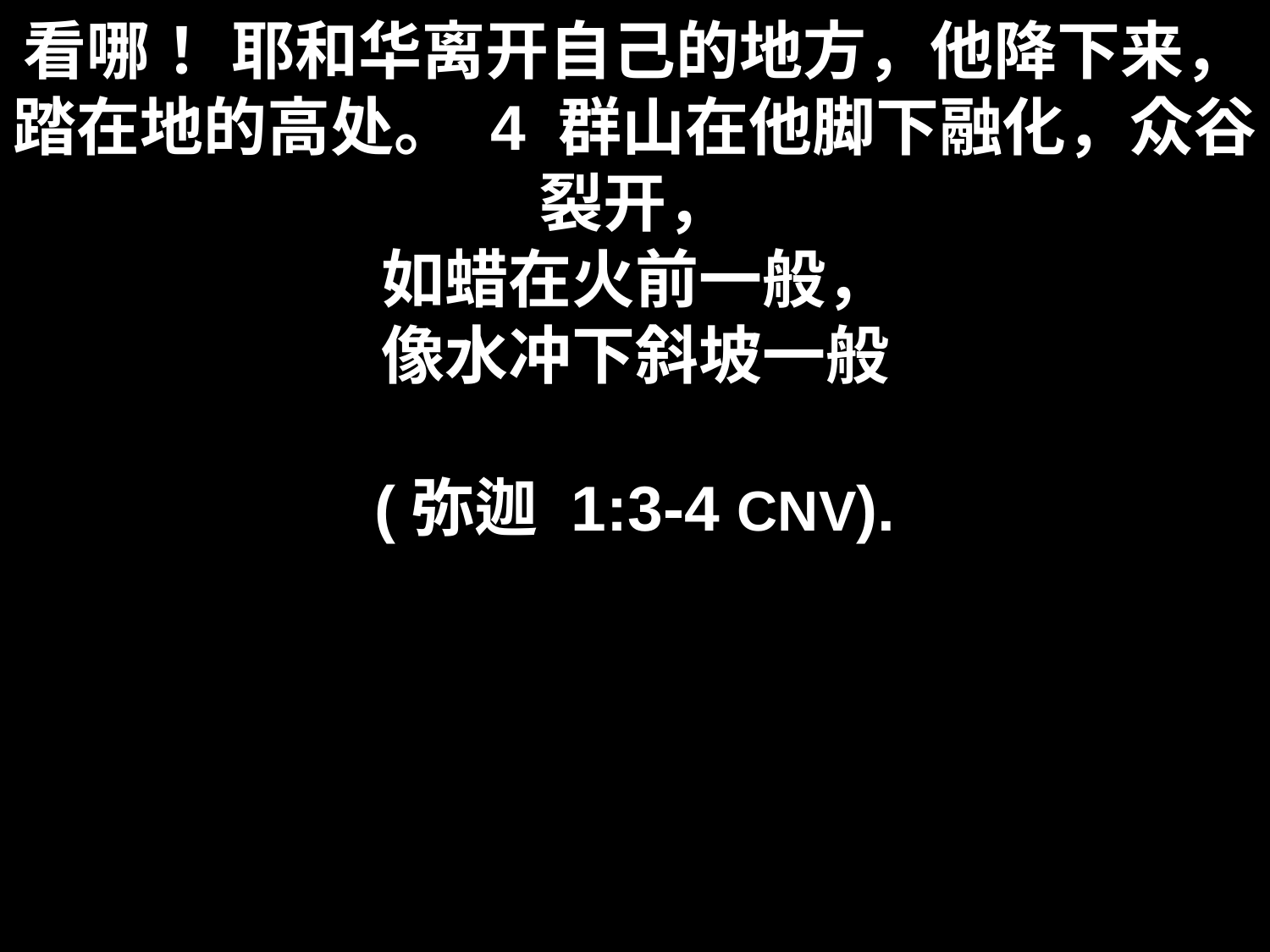

# 看哪！ 耶和华离开自己的地方，他降下来，踏在地的高处。 4 群山在他脚下融化，众谷裂开， 如蜡在火前一般， 像水冲下斜坡一般 (弥迦 1:3-4 CNV).